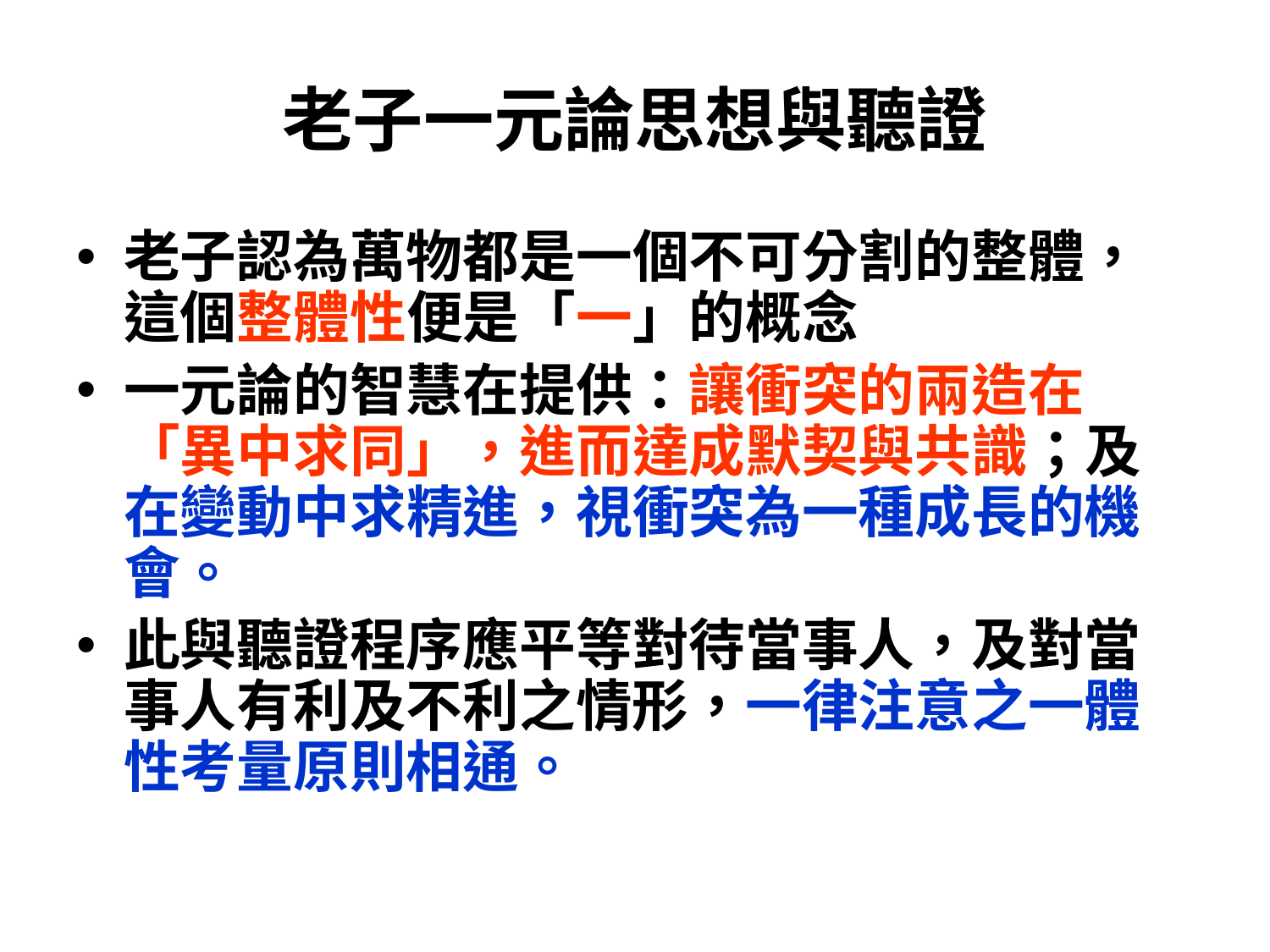

# 老子一元論思想與聽證
老子認為萬物都是一個不可分割的整體，這個整體性便是「一」的概念
一元論的智慧在提供：讓衝突的兩造在「異中求同」，進而達成默契與共識；及在變動中求精進，視衝突為一種成長的機會。
此與聽證程序應平等對待當事人，及對當事人有利及不利之情形，一律注意之一體性考量原則相通。